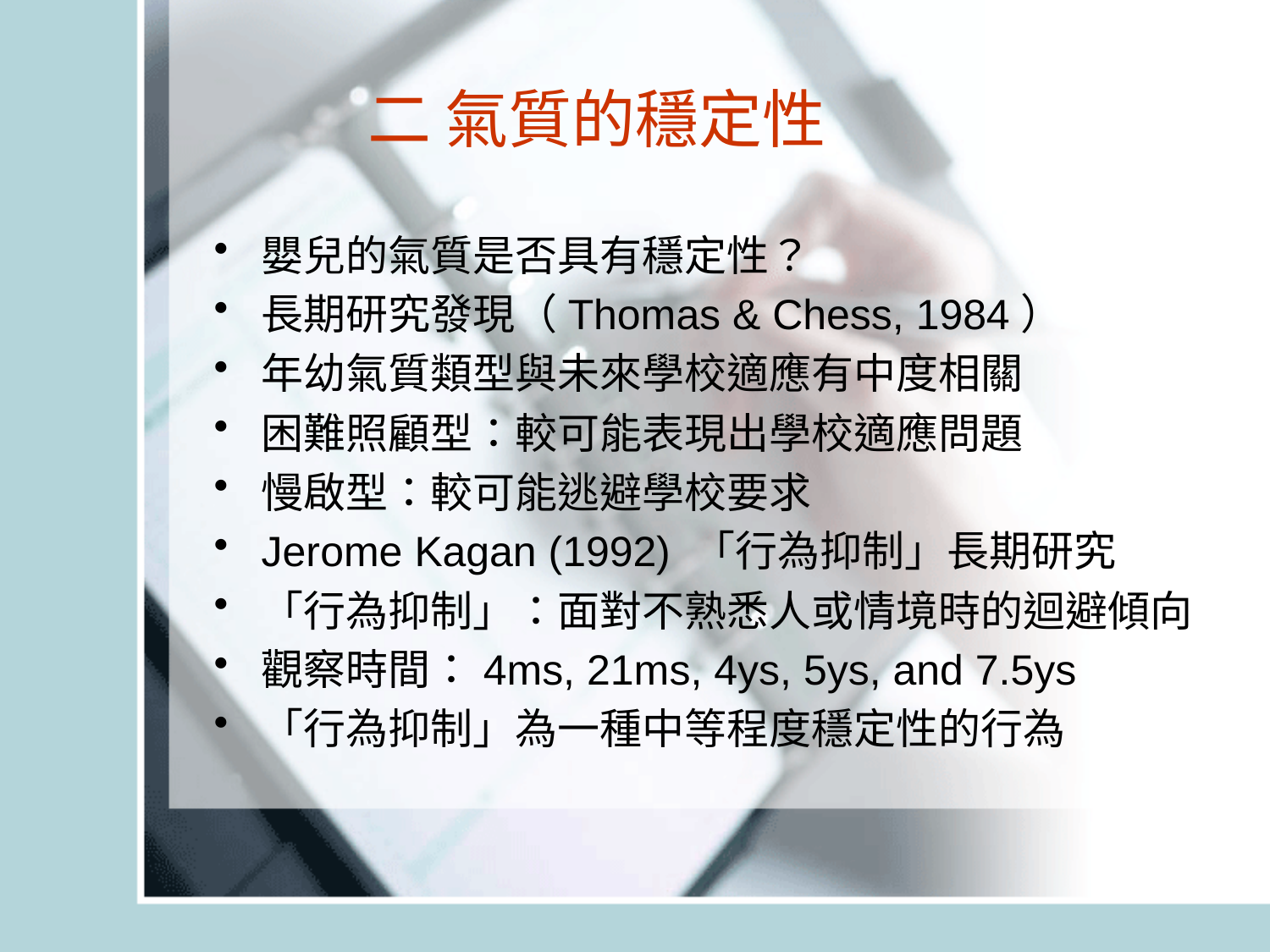

# 二 氣質的穩定性
嬰兒的氣質是否具有穩定性？
長期研究發現（Thomas & Chess, 1984）
年幼氣質類型與未來學校適應有中度相關
困難照顧型：較可能表現出學校適應問題
慢啟型：較可能逃避學校要求
Jerome Kagan (1992) 「行為抑制」長期研究
「行為抑制」：面對不熟悉人或情境時的迴避傾向
觀察時間：4ms, 21ms, 4ys, 5ys, and 7.5ys
「行為抑制」為一種中等程度穩定性的行為